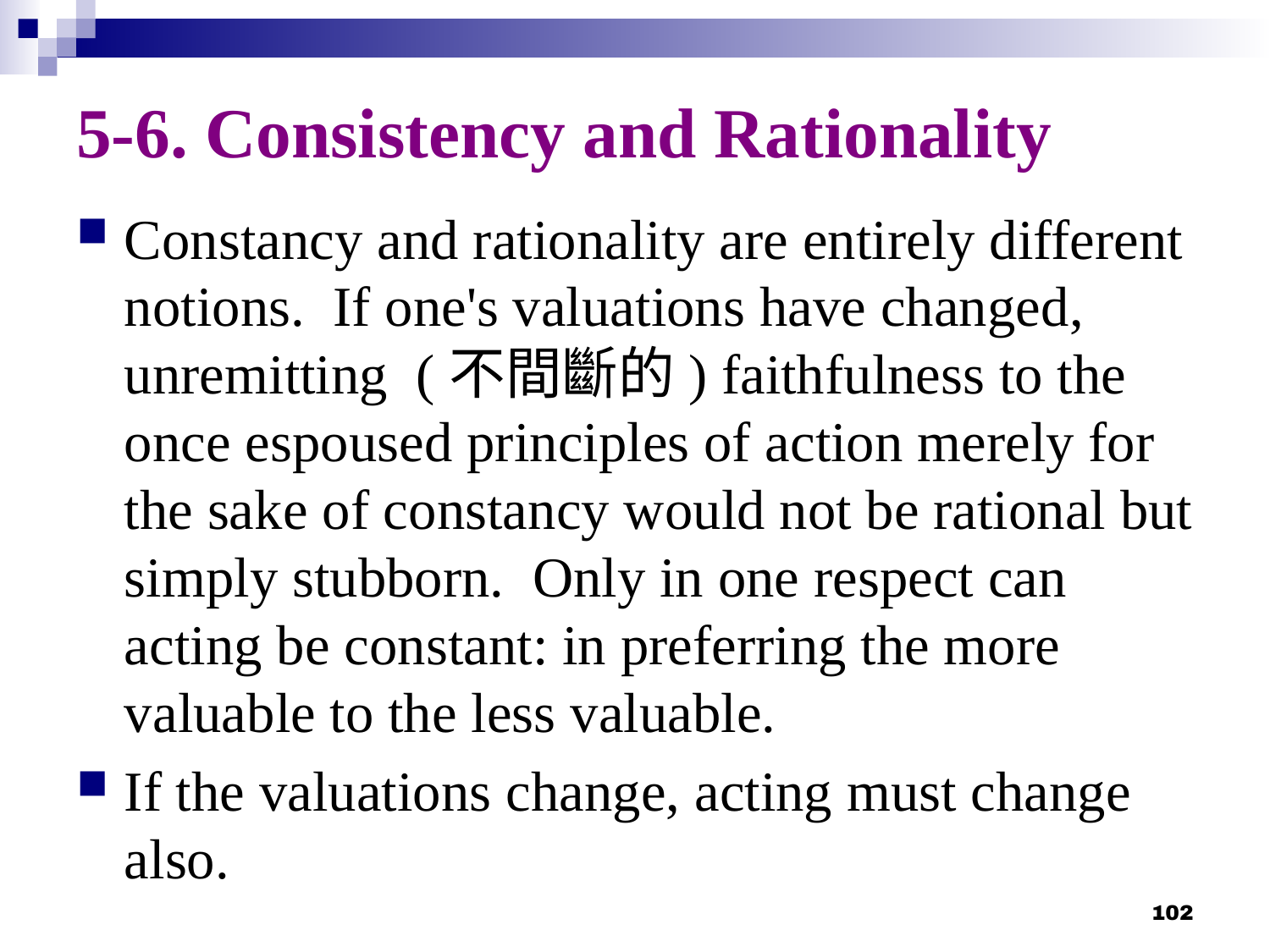

# 5-6. Consistency and Rationality
Constancy and rationality are entirely different notions.  If one's valuations have changed, unremitting  (不間斷的) faithfulness to the once espoused principles of action merely for the sake of constancy would not be rational but simply stubborn.  Only in one respect can acting be constant: in preferring the more valuable to the less valuable.
If the valuations change, acting must change also.
102